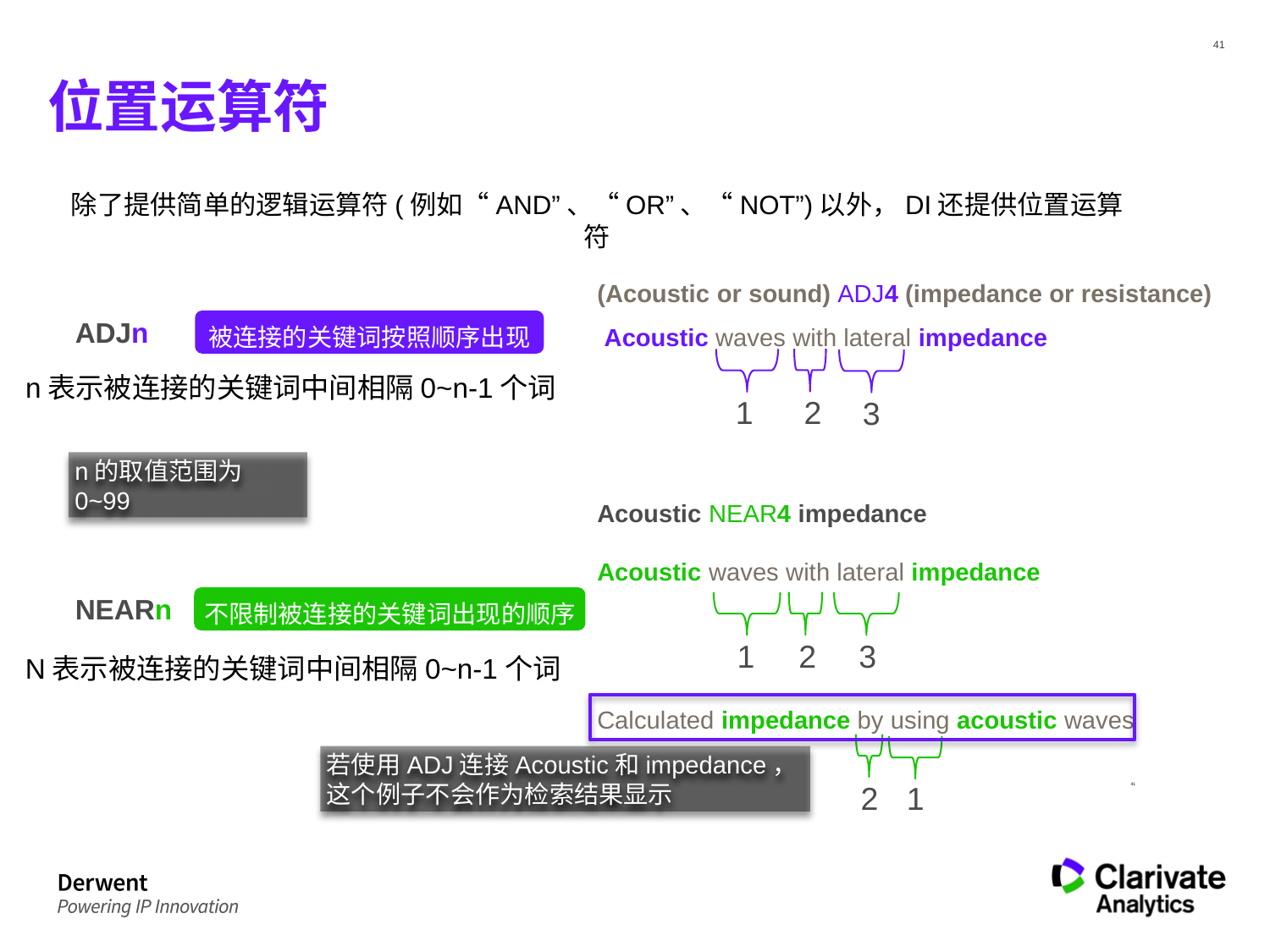

# 位置运算符
除了提供简单的逻辑运算符(例如“AND”、“OR”、“NOT”)以外，DI还提供位置运算符

(Acoustic or sound) ADJ4 (impedance or resistance)
 Acoustic waves with lateral impedance

Acoustic NEAR4 impedance

Acoustic waves with lateral impedance

Calculated impedance by using acoustic waves

被连接的关键词按照顺序出现
ADJn

2

1

3
n表示被连接的关键词中间相隔0~n-1个词
n的取值范围为0~99
不限制被连接的关键词出现的顺序
NEARn

2

1

3
N表示被连接的关键词中间相隔0~n-1个词

2

1
若使用ADJ连接Acoustic和impedance，这个例子不会作为检索结果显示
41